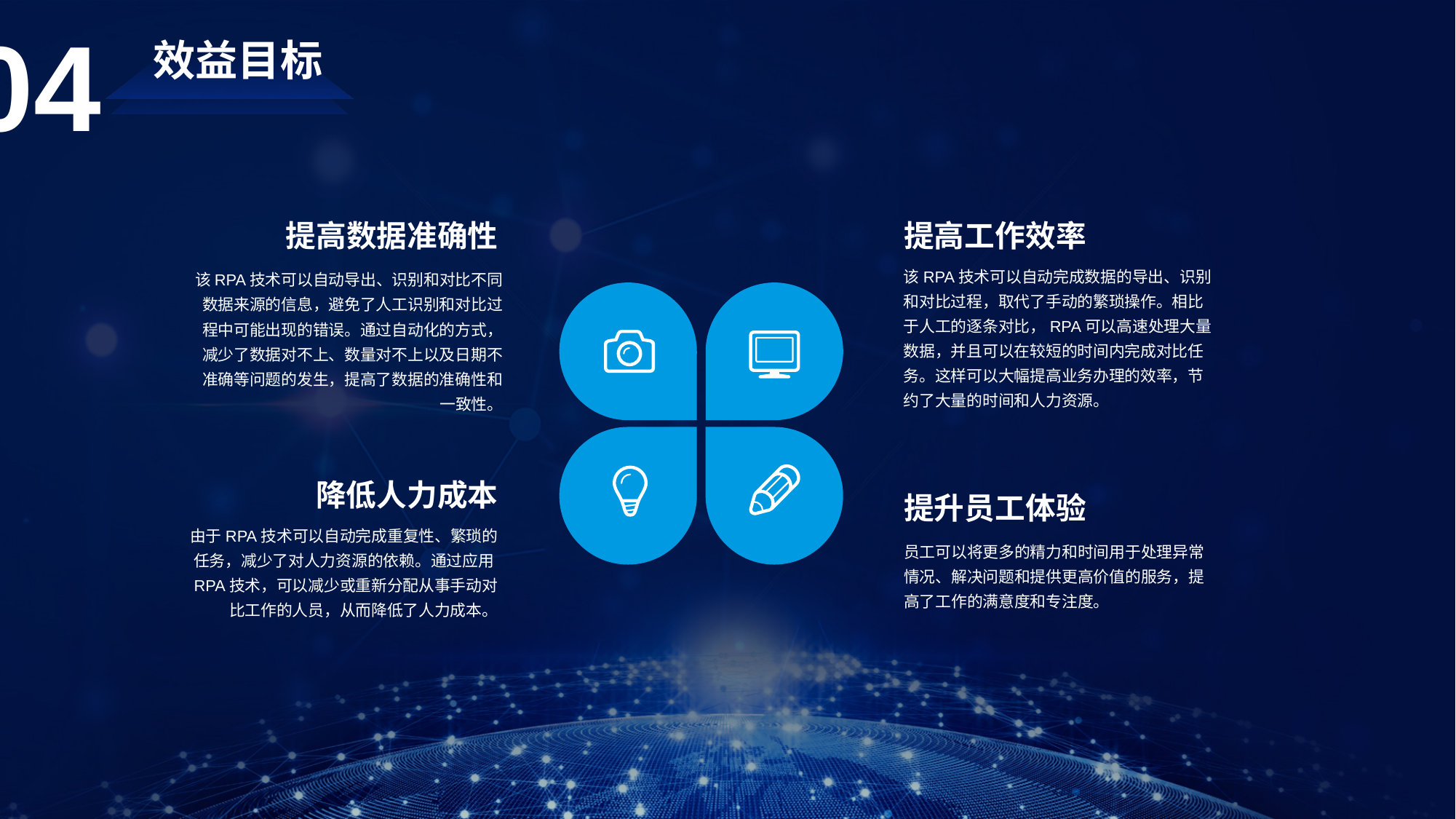

04
效益目标

提高数据准确性
提高工作效率
该RPA技术可以自动完成数据的导出、识别和对比过程，取代了手动的繁琐操作。相比于人工的逐条对比，RPA可以高速处理大量数据，并且可以在较短的时间内完成对比任务。这样可以大幅提高业务办理的效率，节约了大量的时间和人力资源。
该RPA技术可以自动导出、识别和对比不同数据来源的信息，避免了人工识别和对比过程中可能出现的错误。通过自动化的方式，减少了数据对不上、数量对不上以及日期不准确等问题的发生，提高了数据的准确性和一致性。

降低人力成本
提升员工体验
由于RPA技术可以自动完成重复性、繁琐的任务，减少了对人力资源的依赖。通过应用RPA技术，可以减少或重新分配从事手动对比工作的人员，从而降低了人力成本。
员工可以将更多的精力和时间用于处理异常情况、解决问题和提供更高价值的服务，提高了工作的满意度和专注度。